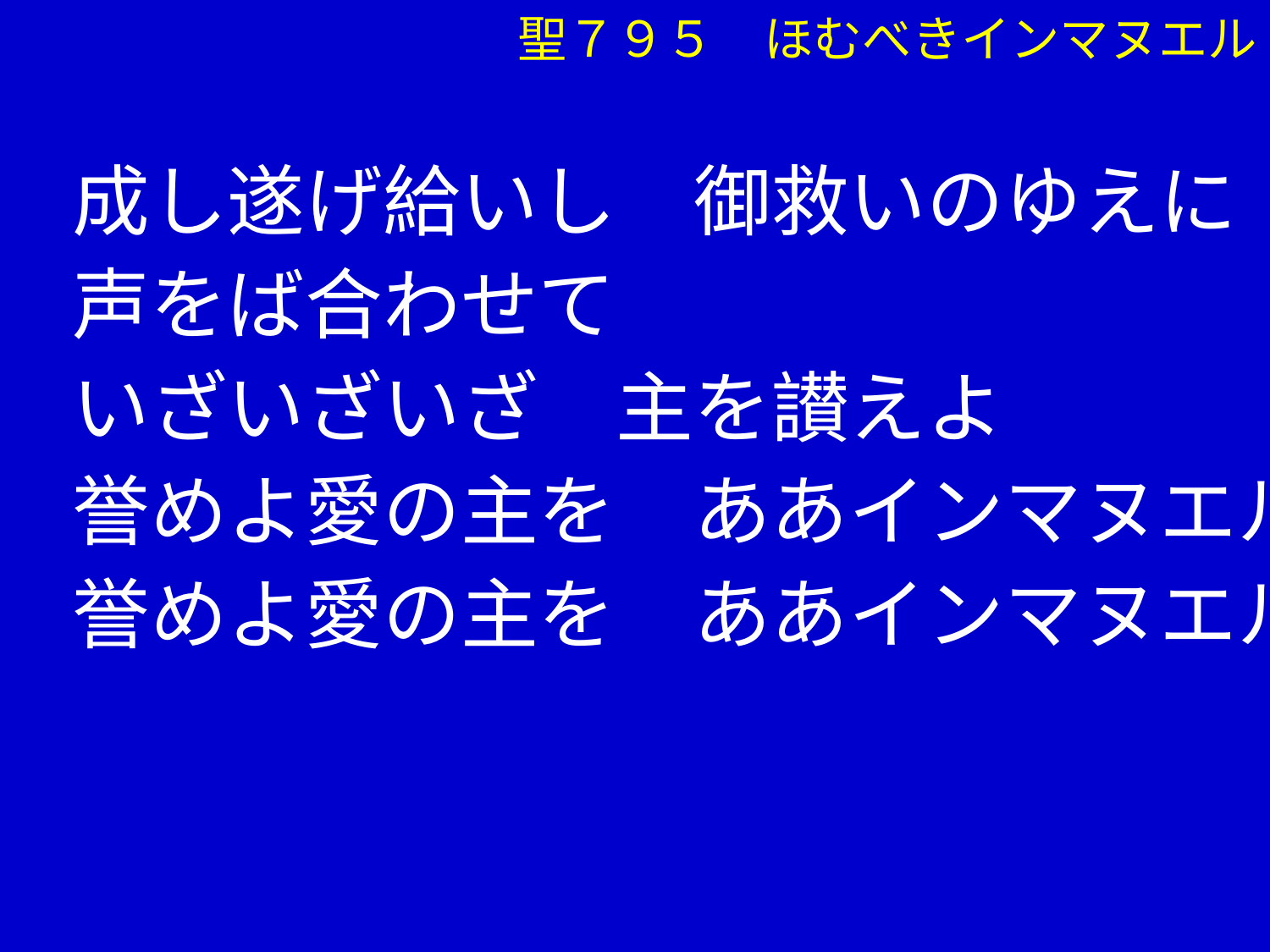

聖７９５　ほむべきインマヌエル

　 成し遂げ給いし　御救いのゆえに
　 声をば合わせて
　 いざいざいざ　主を讃えよ
　 誉めよ愛の主を　ああインマヌエル
　 誉めよ愛の主を　ああインマヌエル